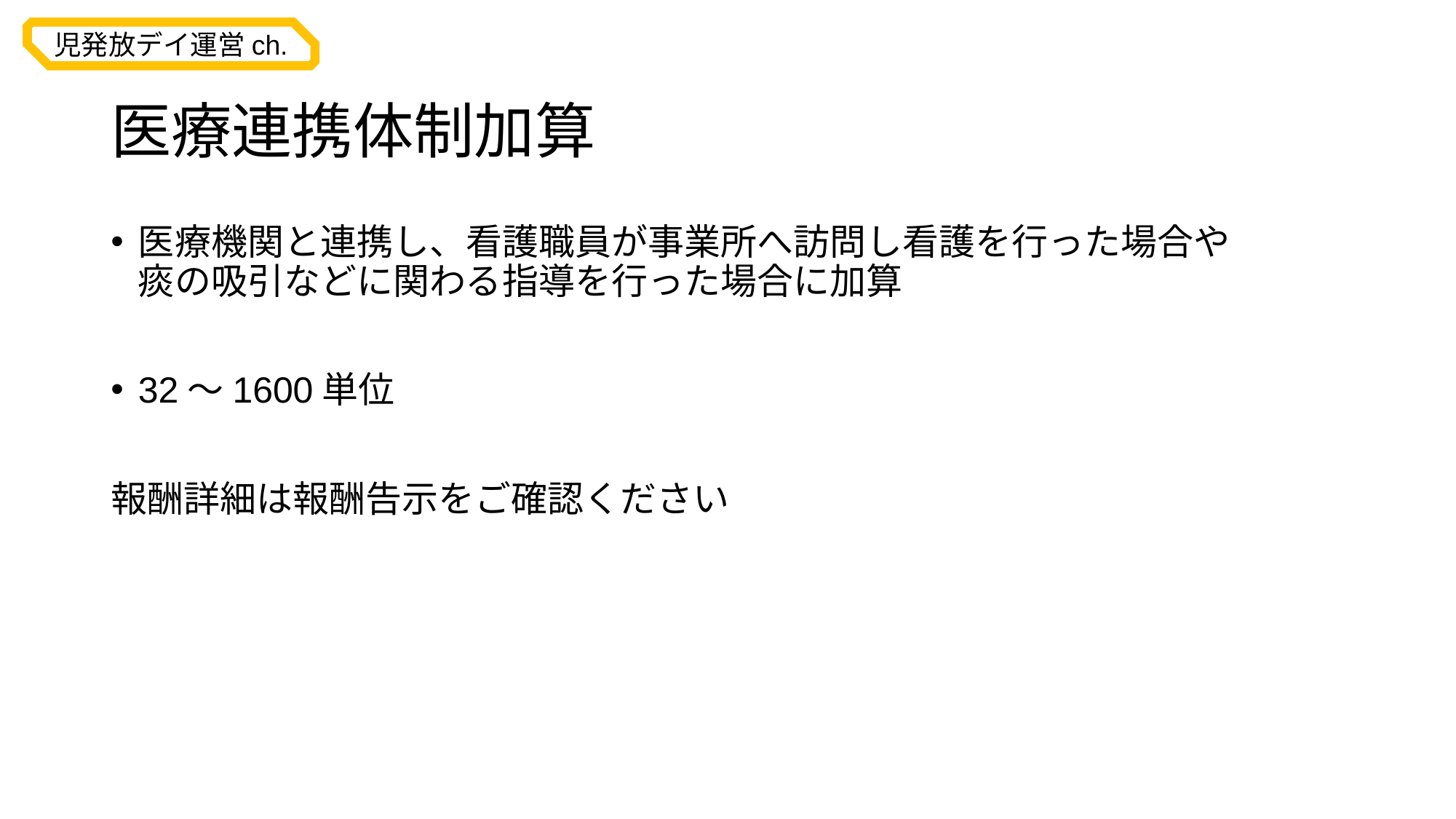

# 医療連携体制加算
医療機関と連携し、看護職員が事業所へ訪問し看護を行った場合や
痰の吸引などに関わる指導を行った場合に加算

32～1600単位

報酬詳細は報酬告示をご確認ください